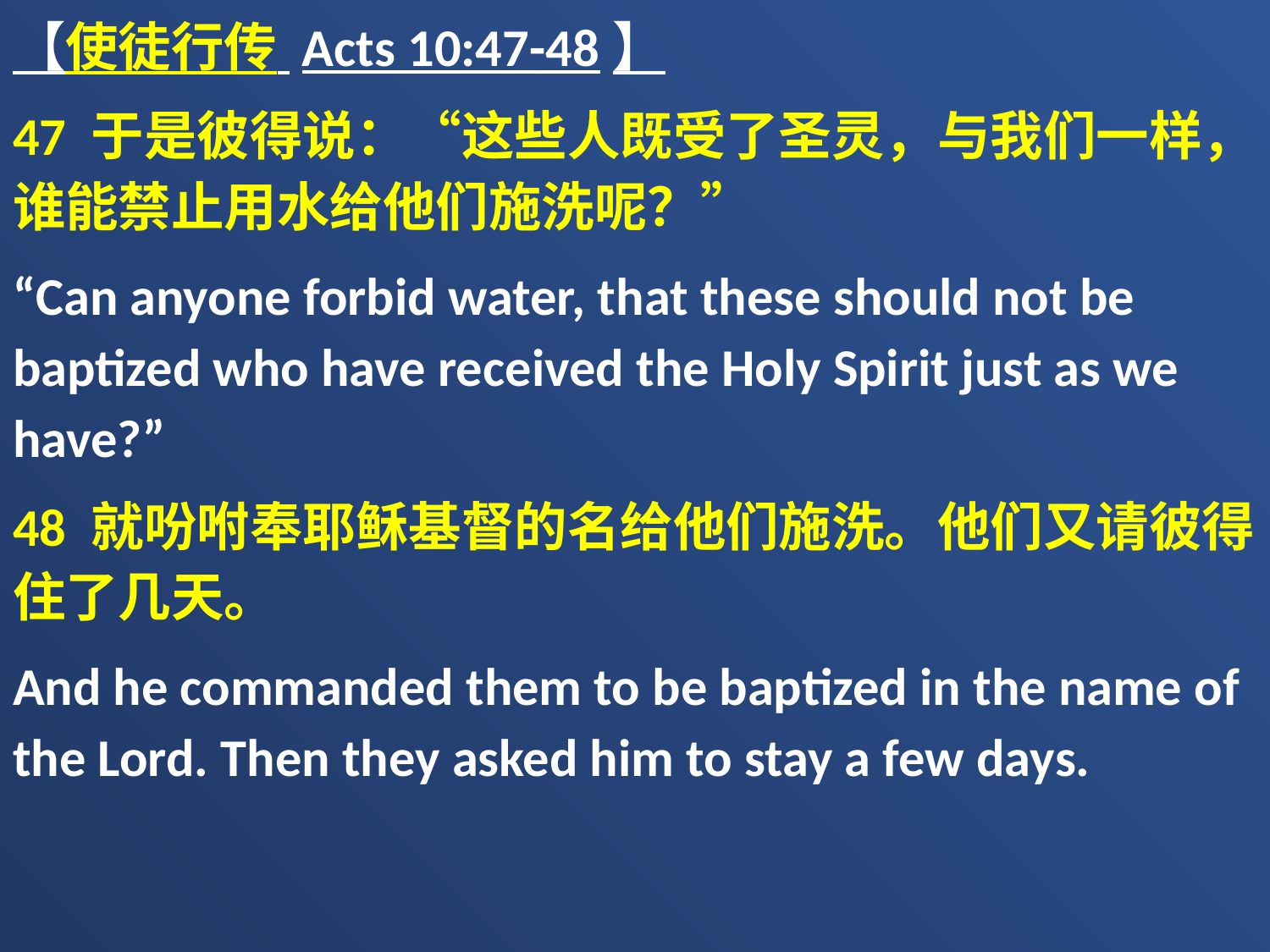

【使徒行传 Acts 10:47-48】
47 于是彼得说：“这些人既受了圣灵，与我们一样，谁能禁止用水给他们施洗呢？”
“Can anyone forbid water, that these should not be baptized who have received the Holy Spirit just as we have?”
48 就吩咐奉耶稣基督的名给他们施洗。他们又请彼得住了几天。
And he commanded them to be baptized in the name of the Lord. Then they asked him to stay a few days.